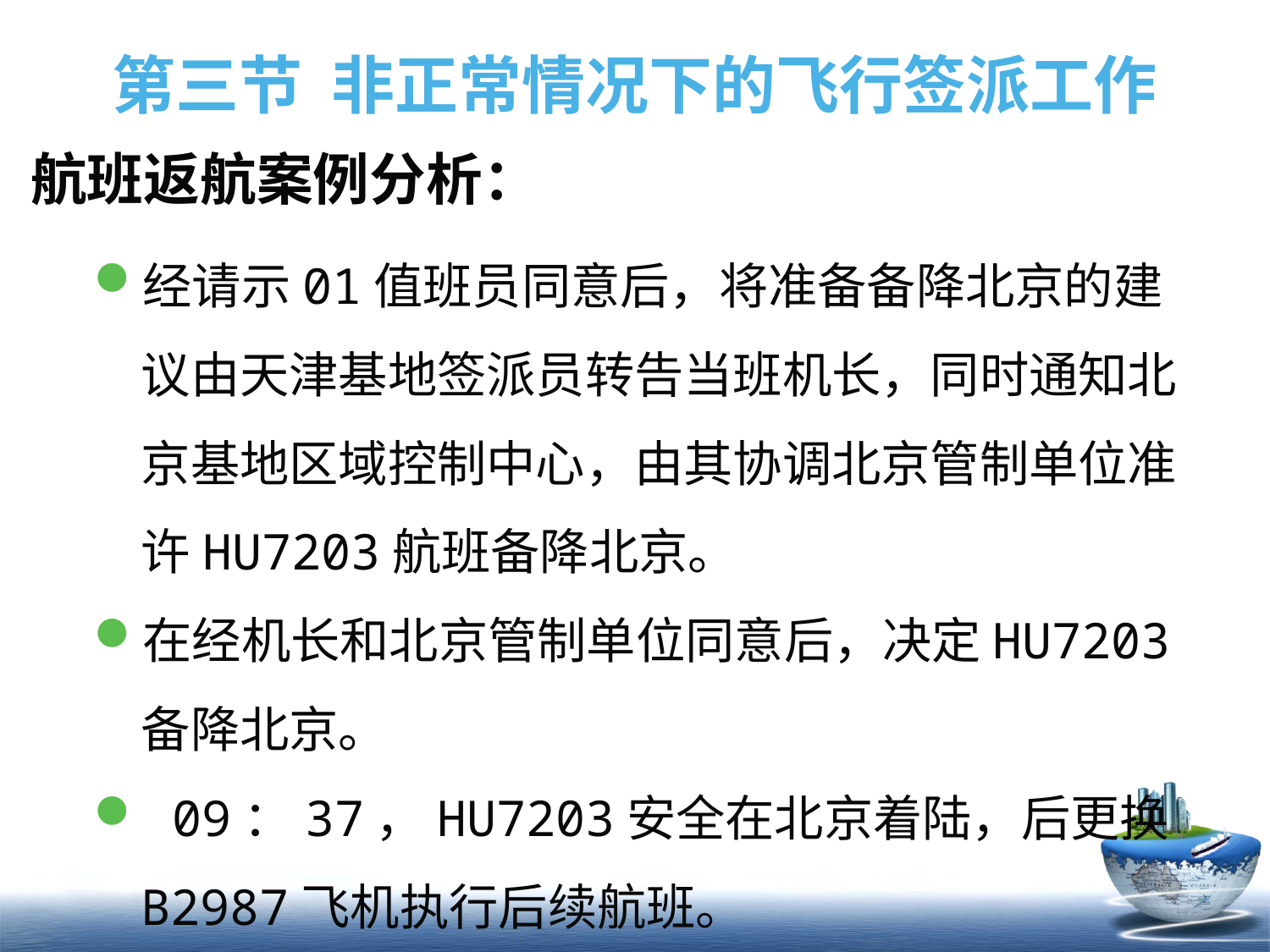

# 第三节  非正常情况下的飞行签派工作
航班返航案例分析：
经请示01值班员同意后，将准备备降北京的建议由天津基地签派员转告当班机长，同时通知北京基地区域控制中心，由其协调北京管制单位准许HU7203航班备降北京。
在经机长和北京管制单位同意后，决定HU7203备降北京。
 09：37，HU7203安全在北京着陆，后更换B2987飞机执行后续航班。